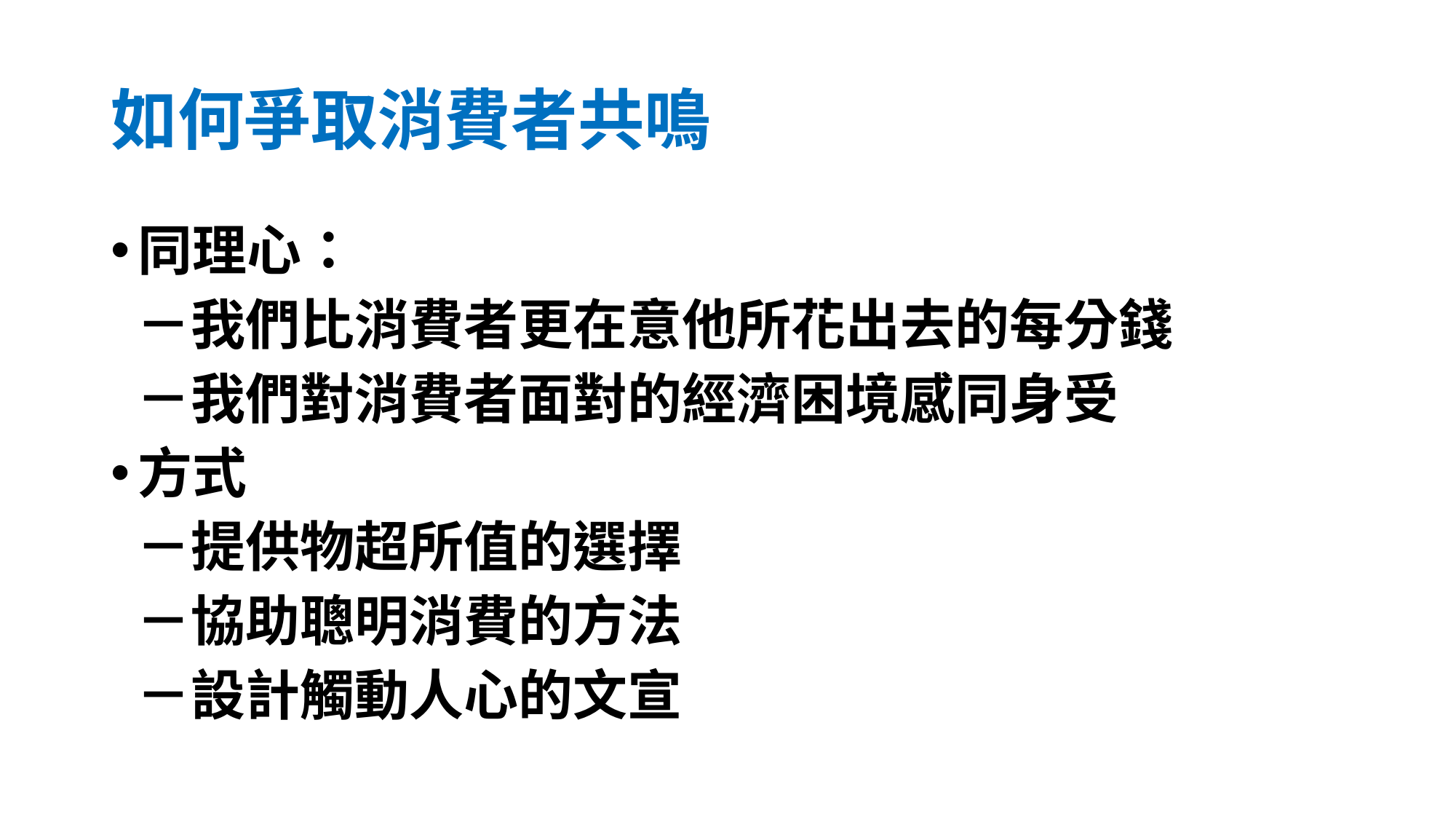

# 如何爭取消費者共鳴
同理心：
 －我們比消費者更在意他所花出去的每分錢
 －我們對消費者面對的經濟困境感同身受
方式
 －提供物超所值的選擇
 －協助聰明消費的方法
 －設計觸動人心的文宣